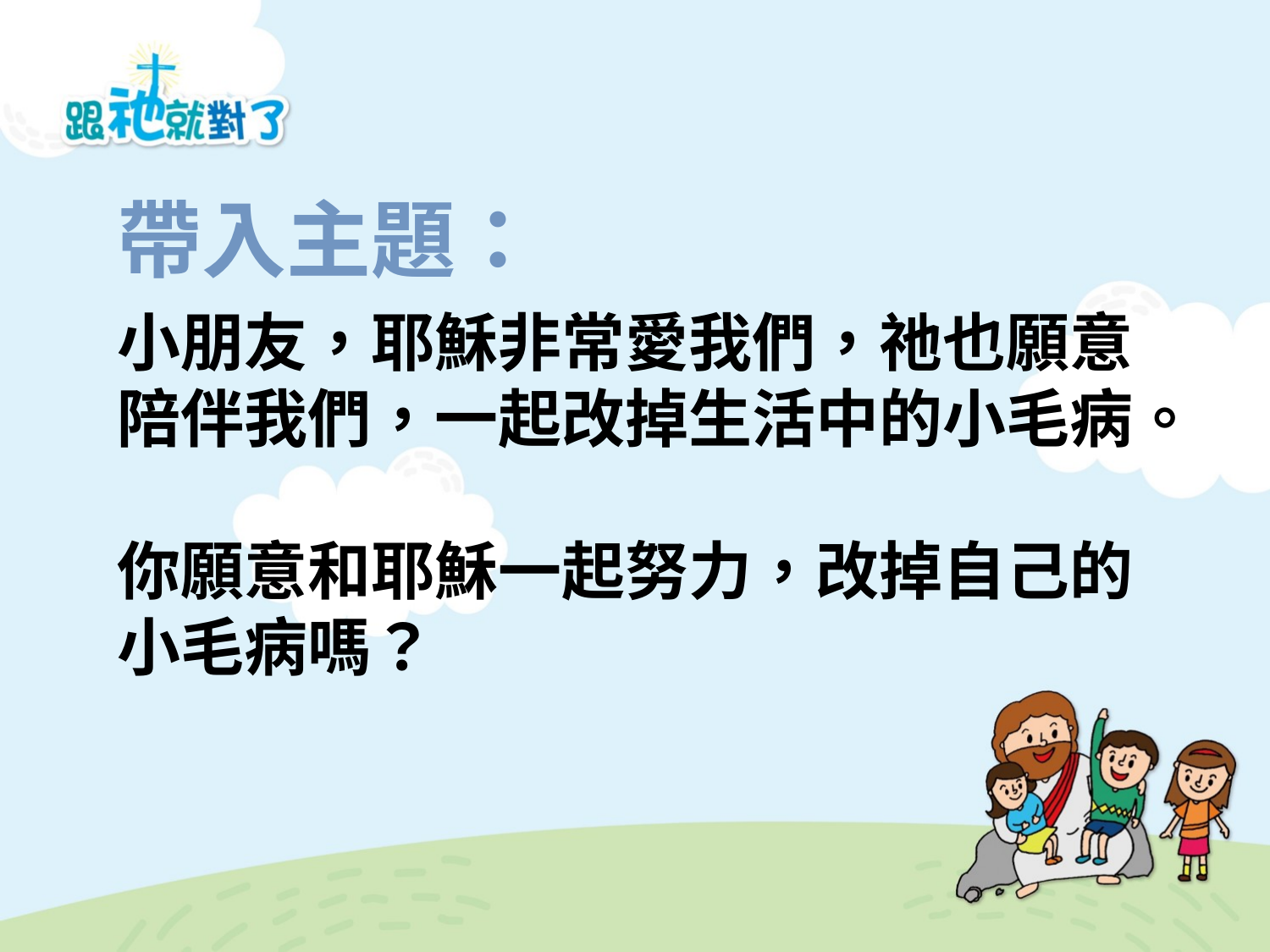

帶入主題：
小朋友，耶穌非常愛我們，祂也願意陪伴我們，一起改掉生活中的小毛病。

你願意和耶穌一起努力，改掉自己的小毛病嗎？